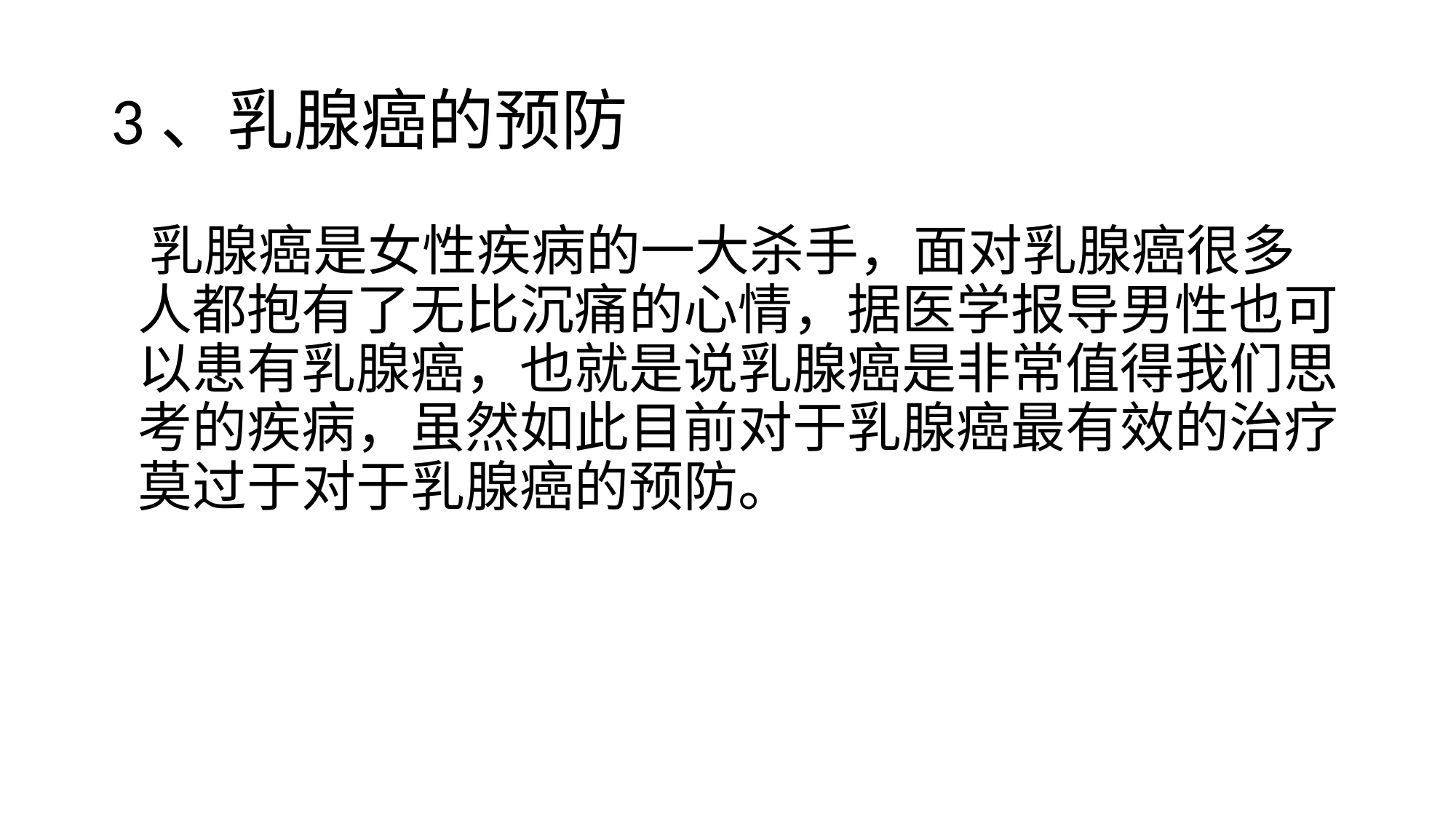

# 3、乳腺癌的预防
   乳腺癌是女性疾病的一大杀手，面对乳腺癌很多人都抱有了无比沉痛的心情，据医学报导男性也可以患有乳腺癌，也就是说乳腺癌是非常值得我们思考的疾病，虽然如此目前对于乳腺癌最有效的治疗莫过于对于乳腺癌的预防。